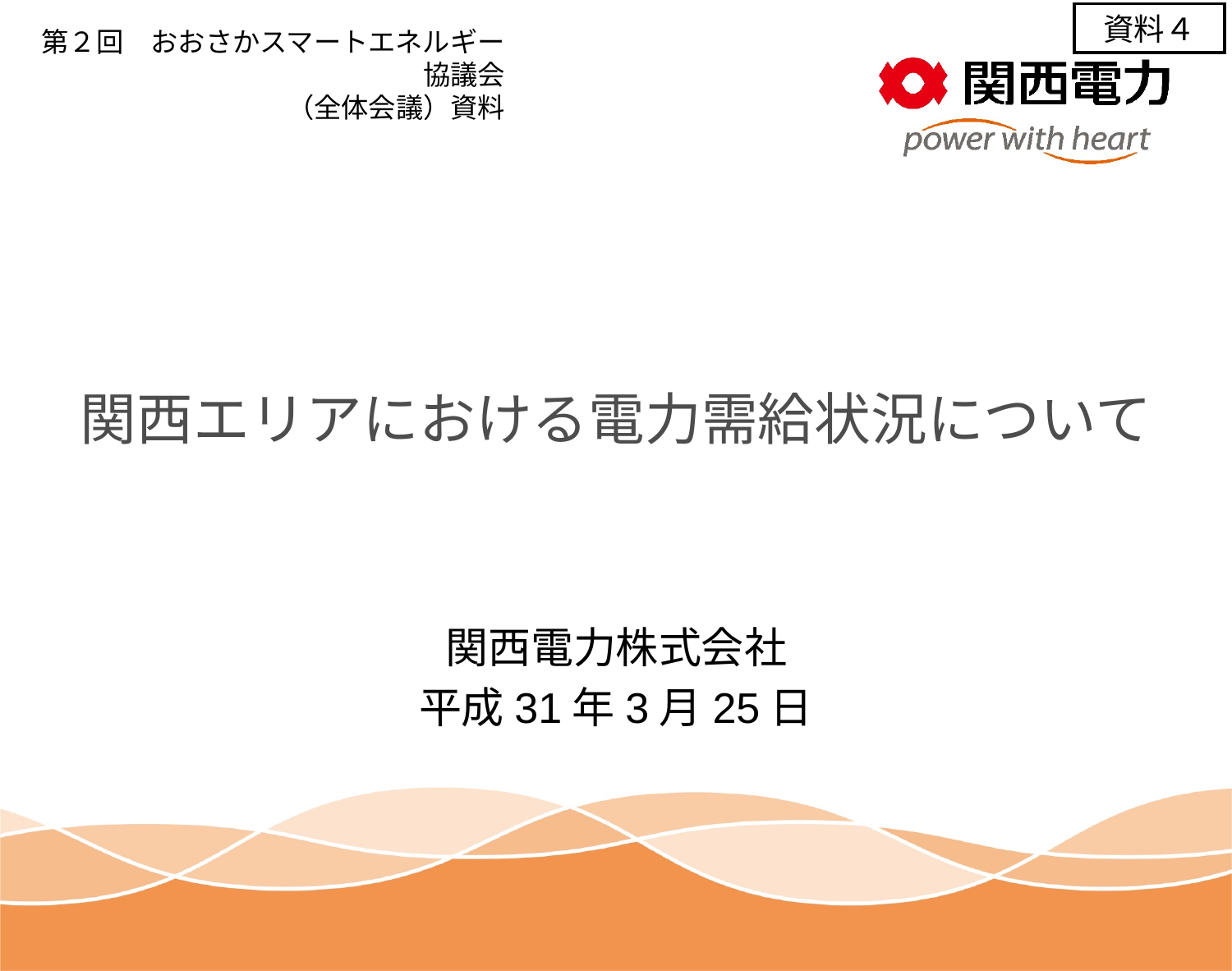

資料４
第２回　おおさかスマートエネルギー協議会
（全体会議）資料
# 関西エリアにおける電力需給状況について
関西電力株式会社
平成31年3月25日